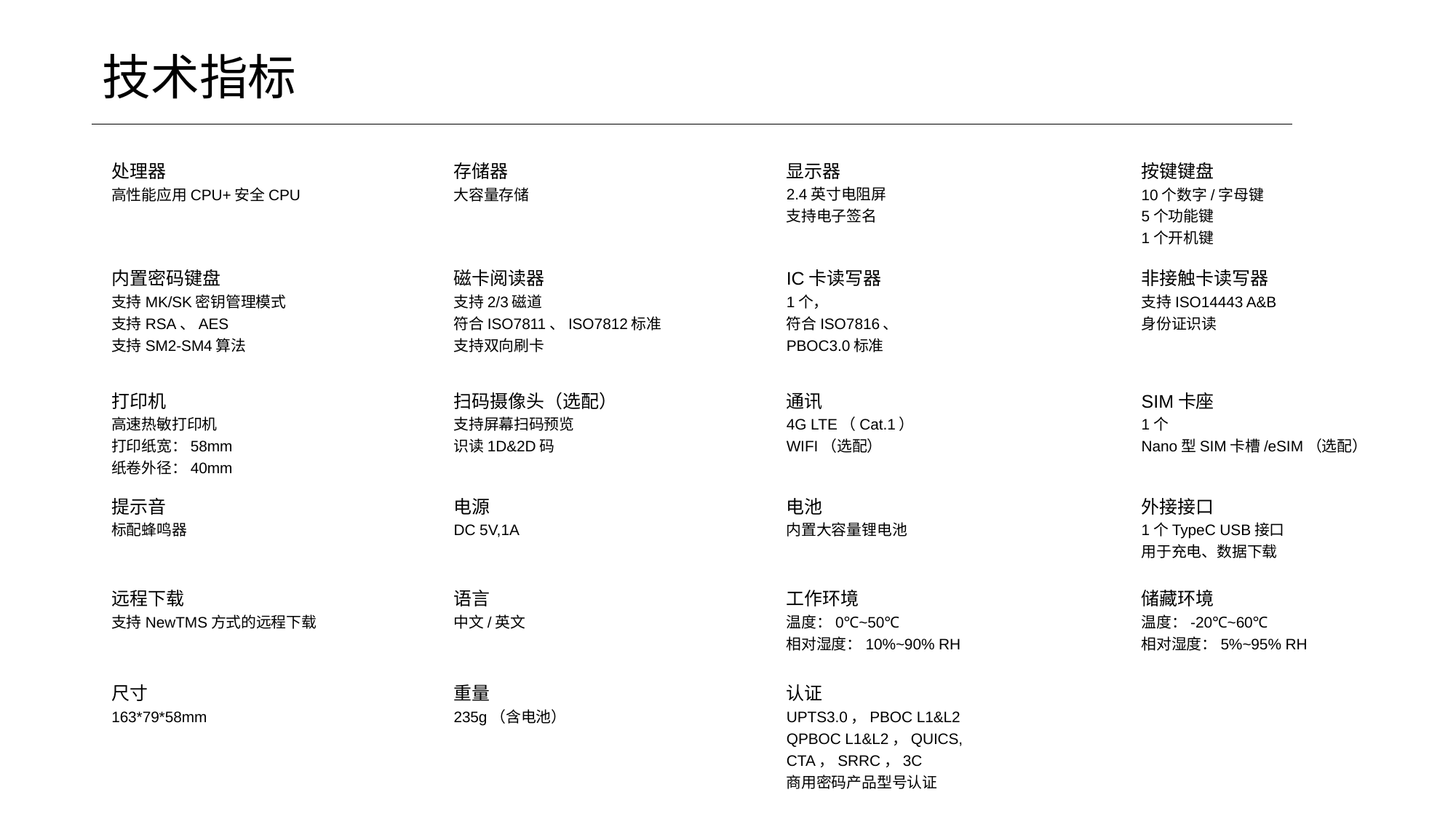

技术指标
处理器
⾼性能应⽤CPU+安全CPU
存储器
⼤容量存储
显⽰器
2.4英⼨电阻屏
⽀持电⼦签名
按键键盘
10个数字/字⺟键
5个功能键
1个开机键
内置密码键盘
⽀持MK/SK密钥管理模式
⽀持RSA、AES
⽀持SM2-SM4算法
磁卡阅读器
⽀持2/3磁道
符合ISO7811、ISO7812标准
⽀持双向刷卡
IC卡读写器
1个，
符合ISO7816、
PBOC3.0标准
⾮接触卡读写器
⽀持ISO14443 A&B
身份证识读
打印机
⾼速热敏打印机
打印纸宽：58mm
纸卷外径：40mm
扫码摄像头（选配）
⽀持屏幕扫码预览
识读1D&2D码
通讯
4G LTE（Cat.1）
WIFI（选配）
SIM卡座
1个
Nano型SIM卡槽/eSIM（选配）
提⽰⾳
标配蜂鸣器
电源
DC 5V,1A
电池
内置⼤容量锂电池
外接接⼝
1个TypeC USB接口
⽤于充电、数据下载
远程下载
⽀持NewTMS⽅式的远程下载
语⾔
中⽂/英⽂
⼯作环境
温度：0℃~50℃
相对湿度：10%~90% RH
储藏环境
温度：-20℃~60℃
相对湿度：5%~95% RH
尺⼨
163*79*58mm
重量
235g（含电池）
认证
UPTS3.0，PBOC L1&L2
QPBOC L1&L2，QUICS,
CTA，SRRC，3C
商⽤密码产品型号认证